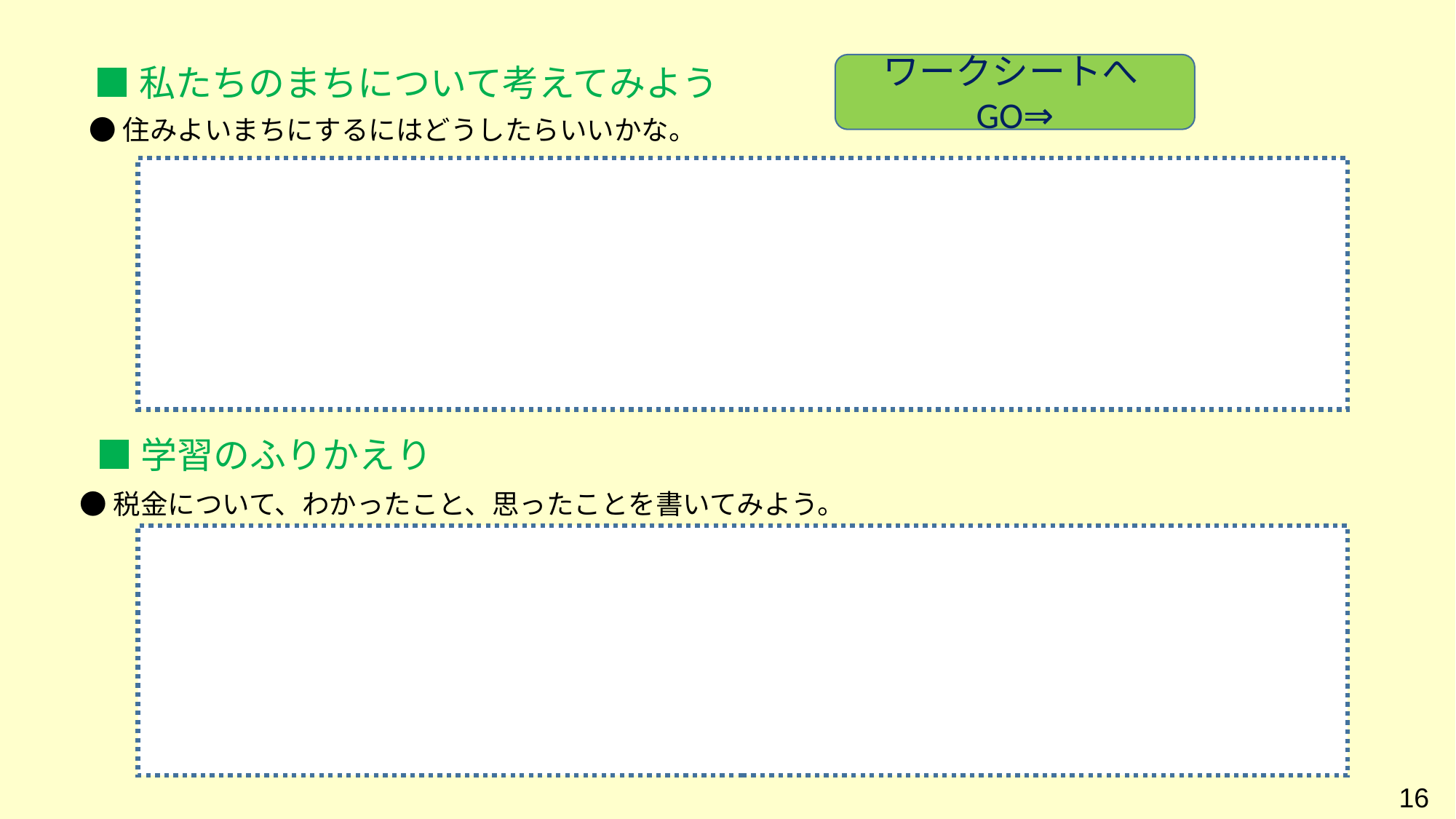

■私たちのまちについて考えてみよう
ワークシートへGO⇒
●住みよいまちにするにはどうしたらいいかな。

■学習のふりかえり
●税金について、わかったこと、思ったことを書いてみよう。

16